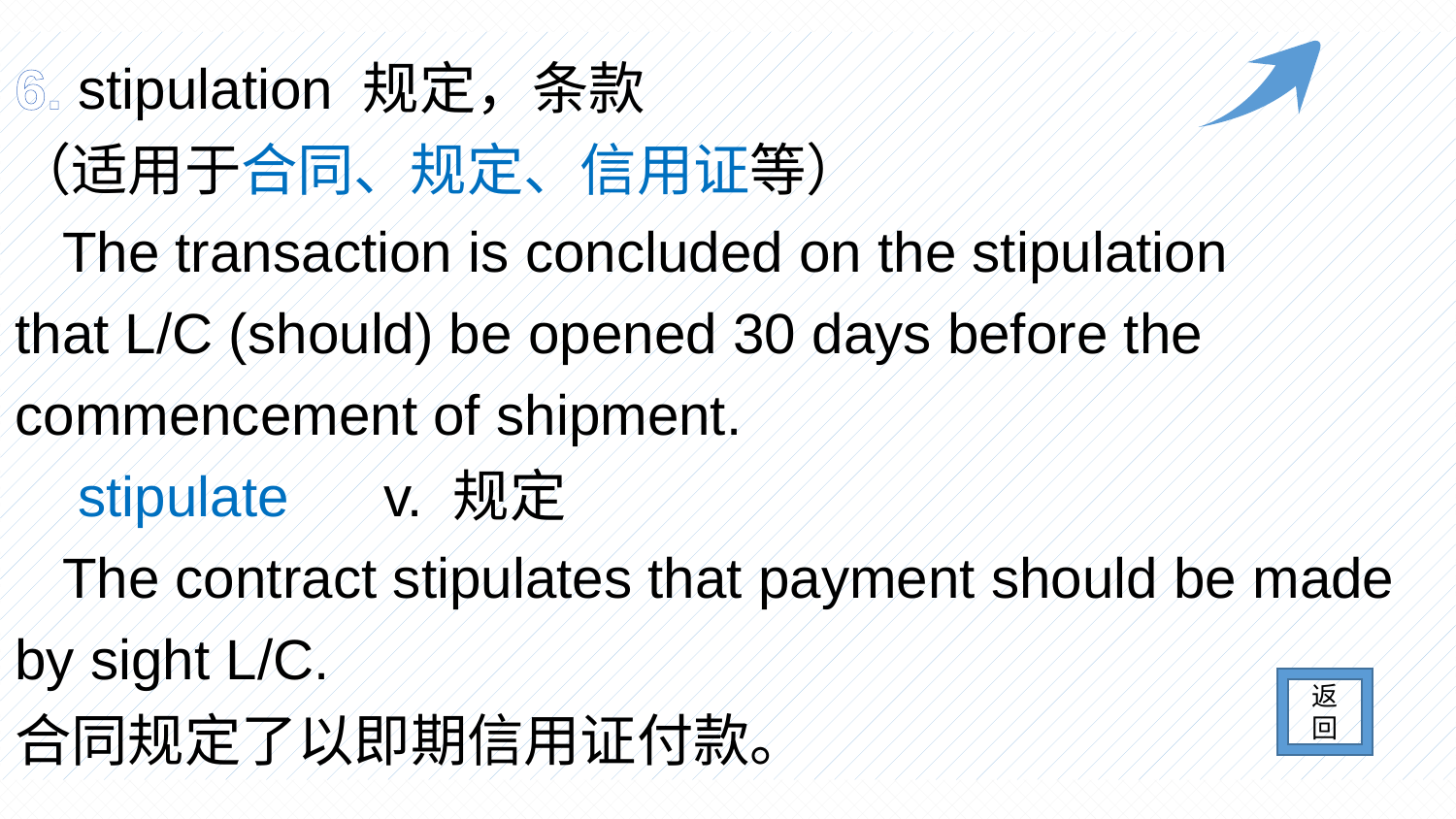

6. stipulation 规定，条款
（适用于合同、规定、信用证等）
   The transaction is concluded on the stipulation that L/C (should) be opened 30 days before the commencement of shipment.
    stipulate      v. 规定
   The contract stipulates that payment should be made by sight L/C.
合同规定了以即期信用证付款。

返回